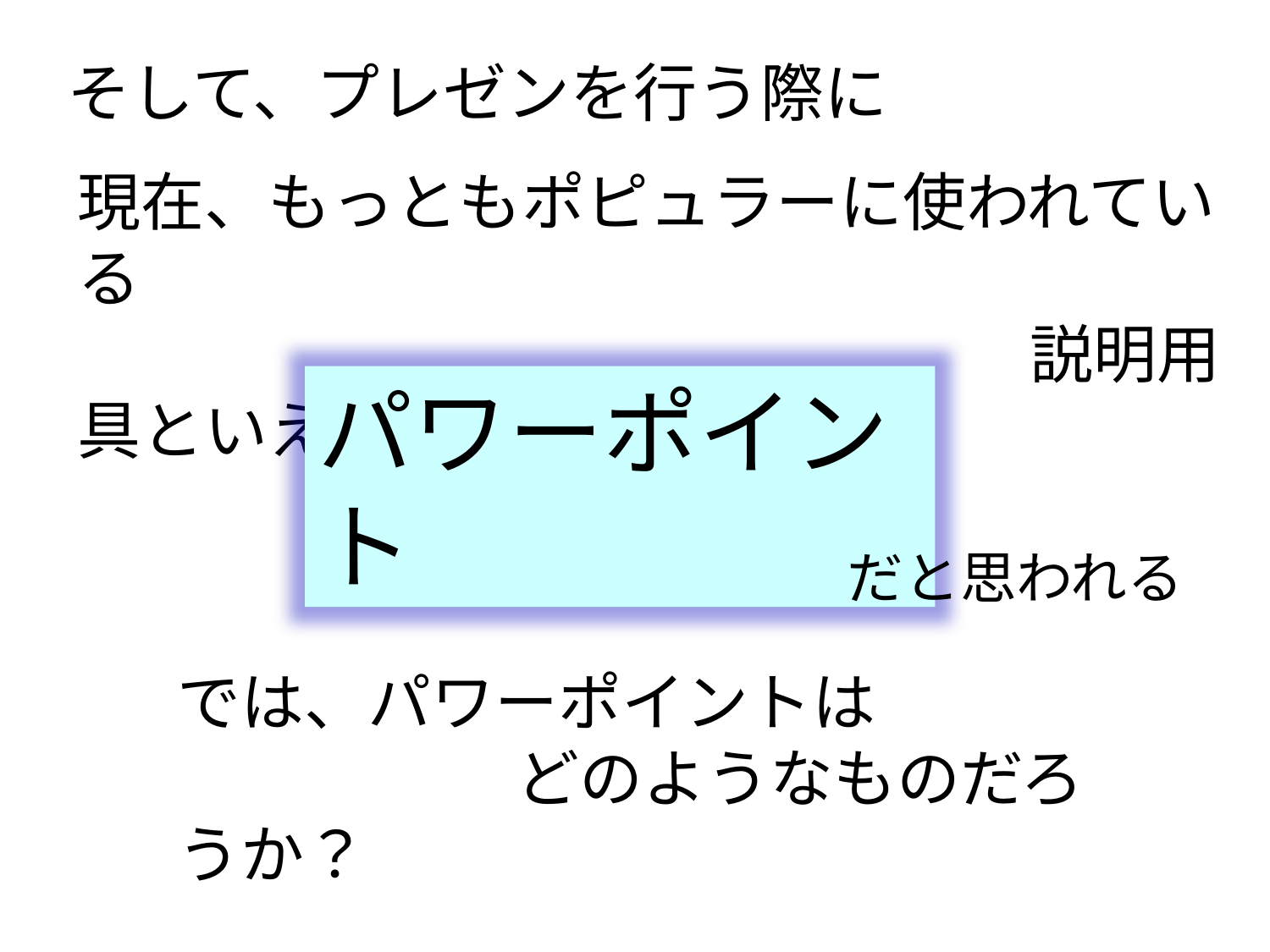

そして、プレゼンを行う際に
現在、もっともポピュラーに使われている
　　　　　　　　　　　　　　　説明用具といえば
パワーポイント
だと思われる
では、パワーポイントは
　　　　　　どのようなものだろうか？